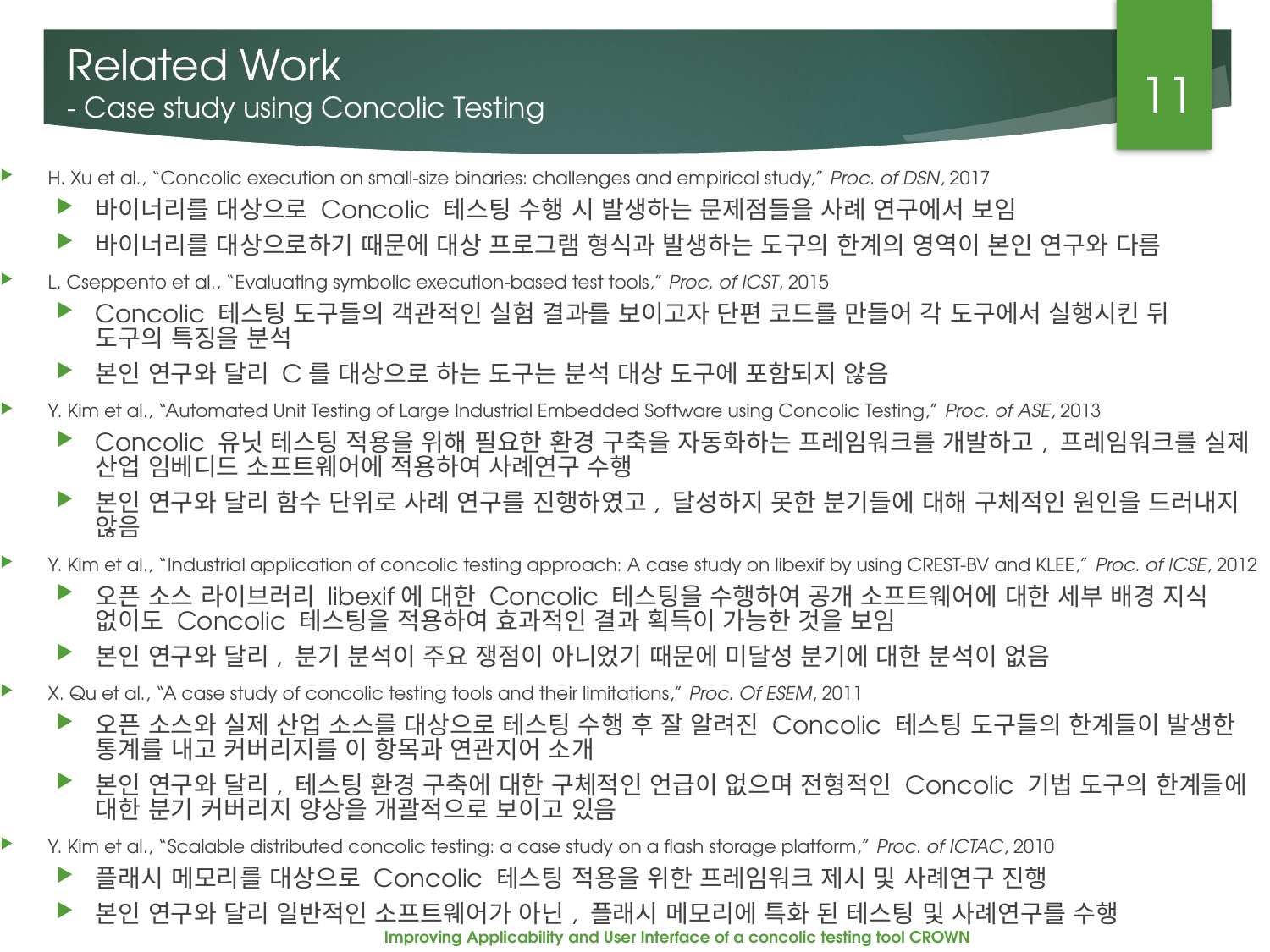

11
# Related Work - Case study using Concolic Testing
H. Xu et al., “Concolic execution on small-size binaries: challenges and empirical study,” Proc. of DSN, 2017
바이너리를 대상으로 Concolic 테스팅 수행 시 발생하는 문제점들을 사례 연구에서 보임
바이너리를 대상으로하기 때문에 대상 프로그램 형식과 발생하는 도구의 한계의 영역이 본인 연구와 다름
L. Cseppento et al., “Evaluating symbolic execution-based test tools,” Proc. of ICST, 2015
Concolic 테스팅 도구들의 객관적인 실험 결과를 보이고자 단편 코드를 만들어 각 도구에서 실행시킨 뒤
도구의 특징을 분석
본인 연구와 달리 C를 대상으로 하는 도구는 분석 대상 도구에 포함되지 않음
Y. Kim et al., “Automated Unit Testing of Large Industrial Embedded Software using Concolic Testing,” Proc. of ASE, 2013
Concolic 유닛 테스팅 적용을 위해 필요한 환경 구축을 자동화하는 프레임워크를 개발하고, 프레임워크를 실제 산업 임베디드 소프트웨어에 적용하여 사례연구 수행
본인 연구와 달리 함수 단위로 사례 연구를 진행하였고, 달성하지 못한 분기들에 대해 구체적인 원인을 드러내지 않음
Y. Kim et al., “Industrial application of concolic testing approach: A case study on libexif by using CREST-BV and KLEE,” Proc. of ICSE, 2012
오픈 소스 라이브러리 libexif에 대한 Concolic 테스팅을 수행하여 공개 소프트웨어에 대한 세부 배경 지식 없이도 Concolic 테스팅을 적용하여 효과적인 결과 획득이 가능한 것을 보임
본인 연구와 달리, 분기 분석이 주요 쟁점이 아니었기 때문에 미달성 분기에 대한 분석이 없음
X. Qu et al., “A case study of concolic testing tools and their limitations,” Proc. Of ESEM, 2011
오픈 소스와 실제 산업 소스를 대상으로 테스팅 수행 후 잘 알려진 Concolic 테스팅 도구들의 한계들이 발생한 통계를 내고 커버리지를 이 항목과 연관지어 소개
본인 연구와 달리, 테스팅 환경 구축에 대한 구체적인 언급이 없으며 전형적인 Concolic 기법 도구의 한계들에 대한 분기 커버리지 양상을 개괄적으로 보이고 있음
Y. Kim et al., “Scalable distributed concolic testing: a case study on a flash storage platform,” Proc. of ICTAC, 2010
플래시 메모리를 대상으로 Concolic 테스팅 적용을 위한 프레임워크 제시 및 사례연구 진행
본인 연구와 달리 일반적인 소프트웨어가 아닌, 플래시 메모리에 특화 된 테스팅 및 사례연구를 수행

Improving Applicability and User Interface of a concolic testing tool CROWN